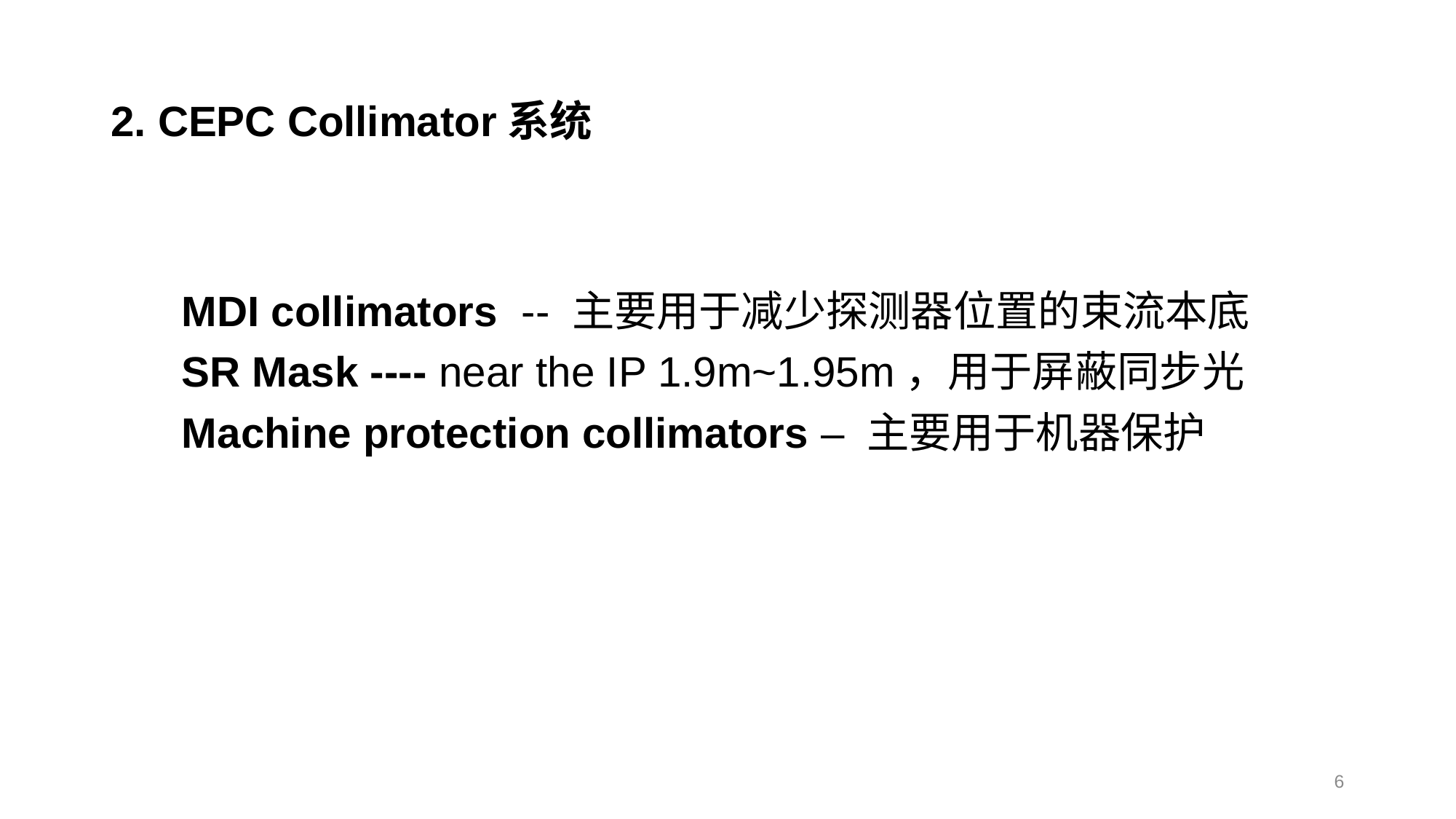

# 2. CEPC Collimator系统

      MDI collimators  -- 主要用于减少探测器位置的束流本底
      SR Mask ---- near the IP 1.9m~1.95m，用于屏蔽同步光
      Machine protection collimators – 主要用于机器保护
6